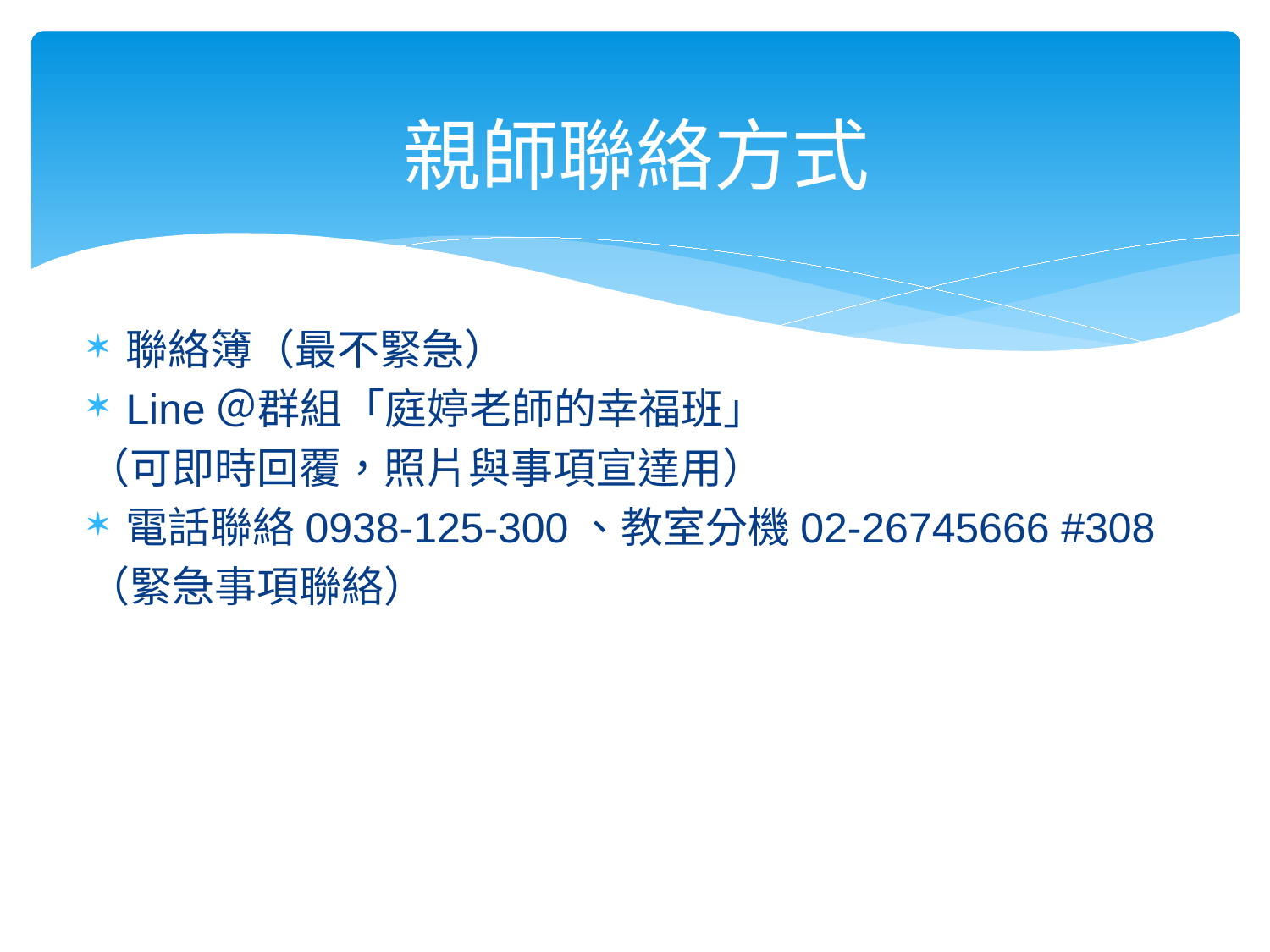

# 親師聯絡方式
聯絡簿（最不緊急）
Line＠群組「庭婷老師的幸福班」
（可即時回覆，照片與事項宣達用）
電話聯絡0938-125-300、教室分機02-26745666 #308
（緊急事項聯絡）